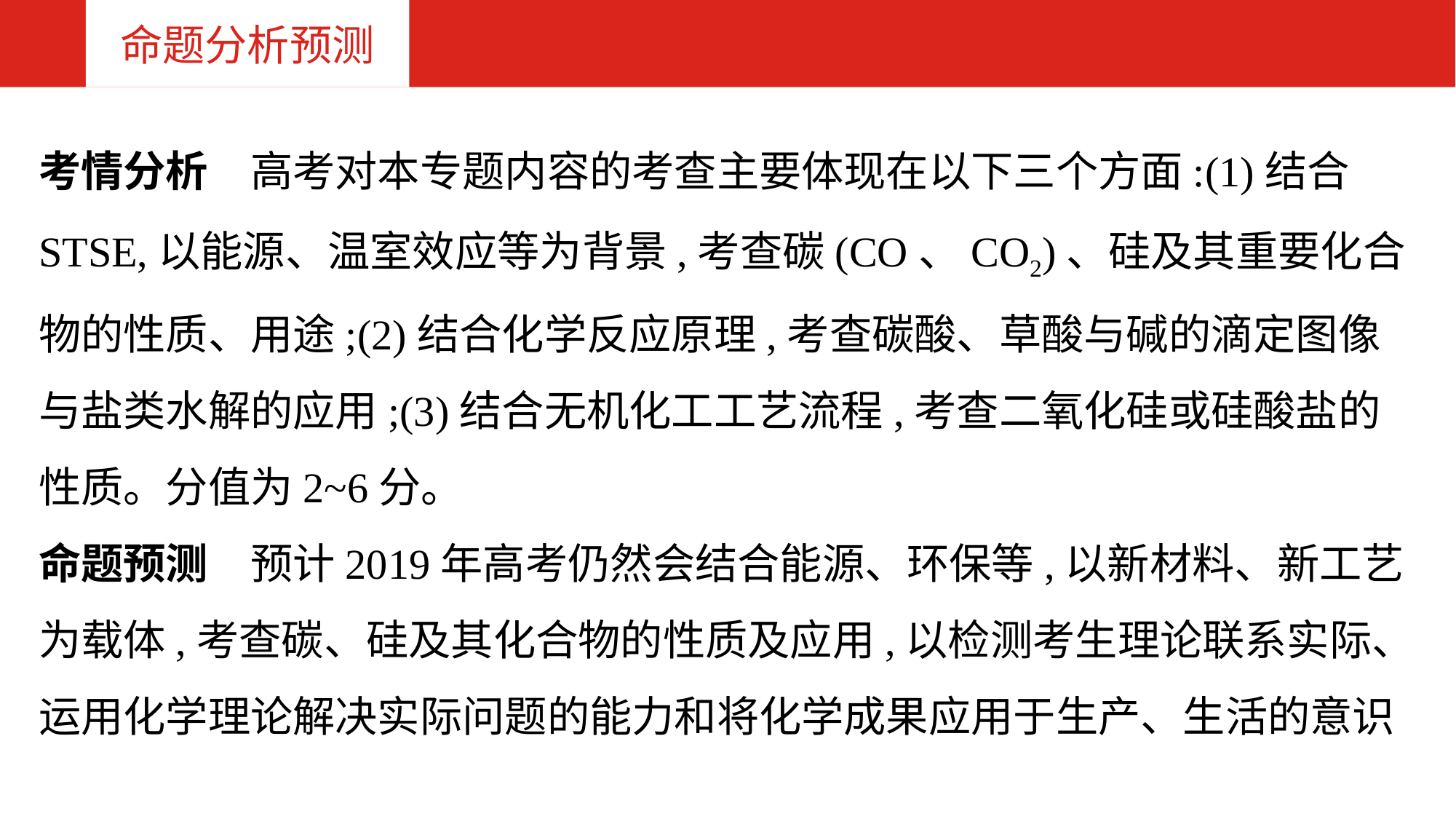

命题分析预测
考情分析　高考对本专题内容的考查主要体现在以下三个方面:(1)结合STSE,以能源、温室效应等为背景,考查碳(CO、CO2)、硅及其重要化合物的性质、用途;(2)结合化学反应原理,考查碳酸、草酸与碱的滴定图像与盐类水解的应用;(3)结合无机化工工艺流程,考查二氧化硅或硅酸盐的性质。分值为2~6分。
命题预测　预计2019年高考仍然会结合能源、环保等,以新材料、新工艺为载体,考查碳、硅及其化合物的性质及应用,以检测考生理论联系实际、运用化学理论解决实际问题的能力和将化学成果应用于生产、生活的意识